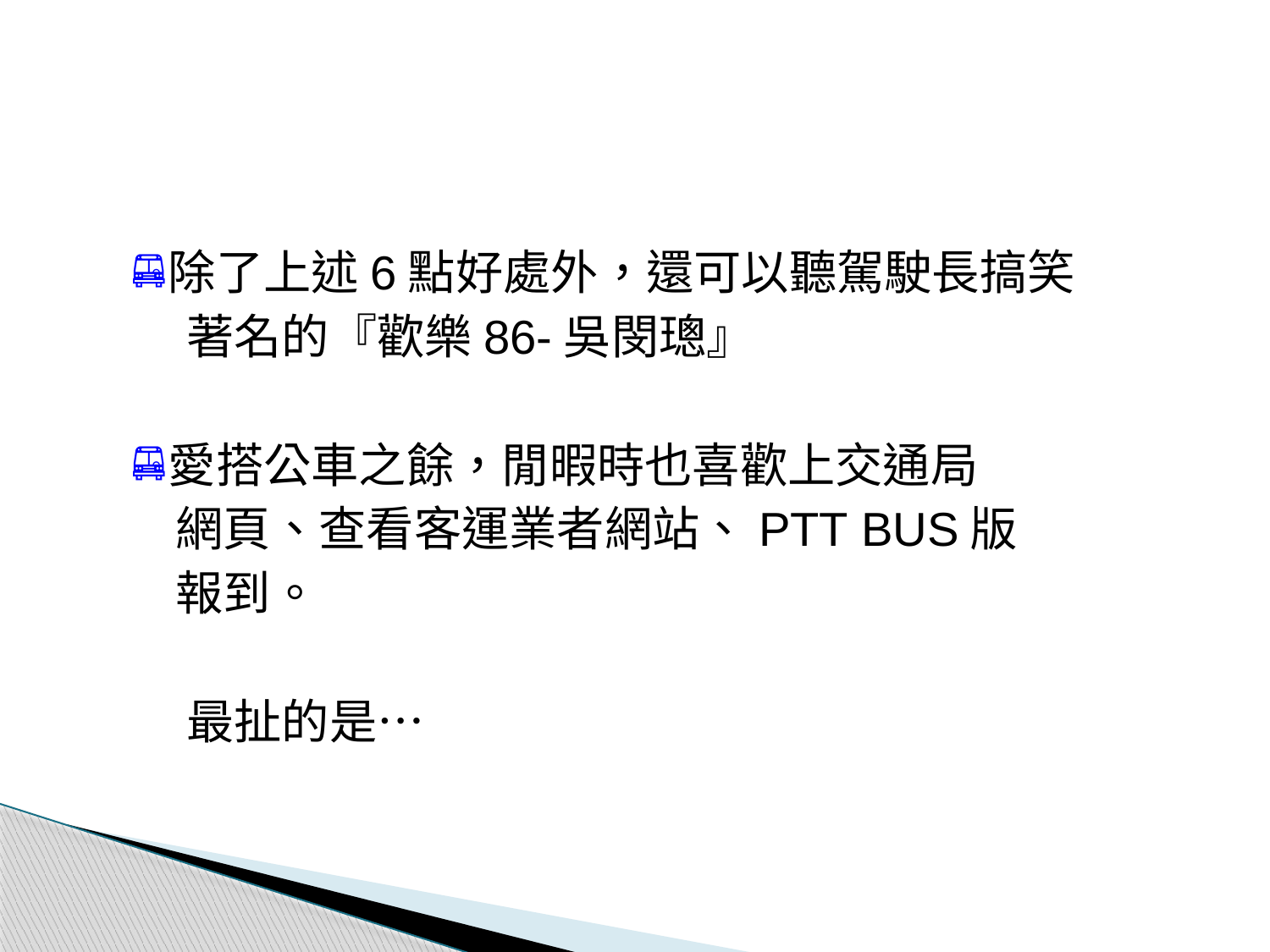

除了上述6點好處外，還可以聽駕駛長搞笑
    著名的『歡樂86-吳閔璁』

愛搭公車之餘，閒暇時也喜歡上交通局
   網頁、查看客運業者網站、PTT BUS版
   報到。

    最扯的是…